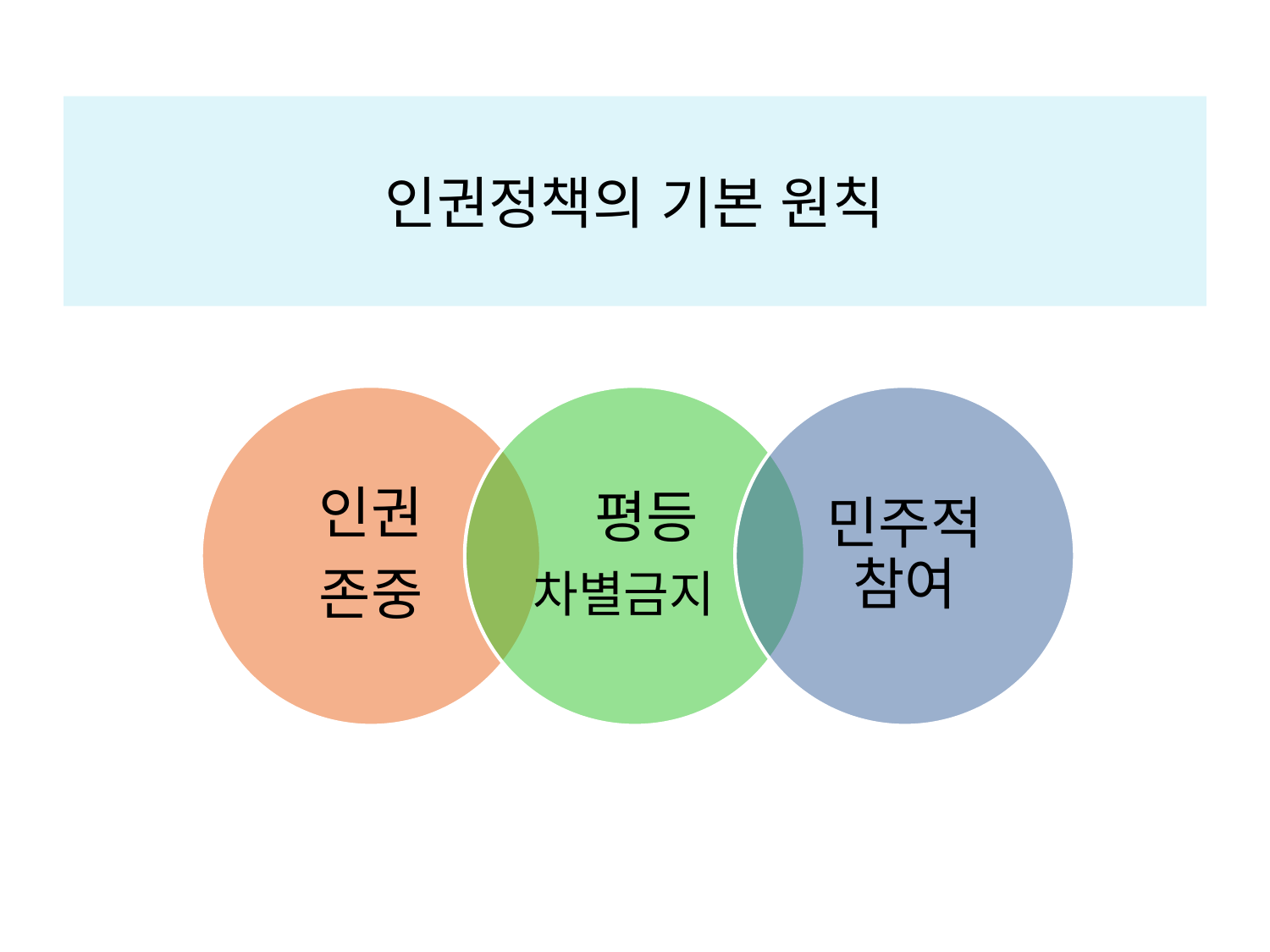

# 인권정책의 기본 원칙
인권
존중
   평등
차별금지
민주적 참여